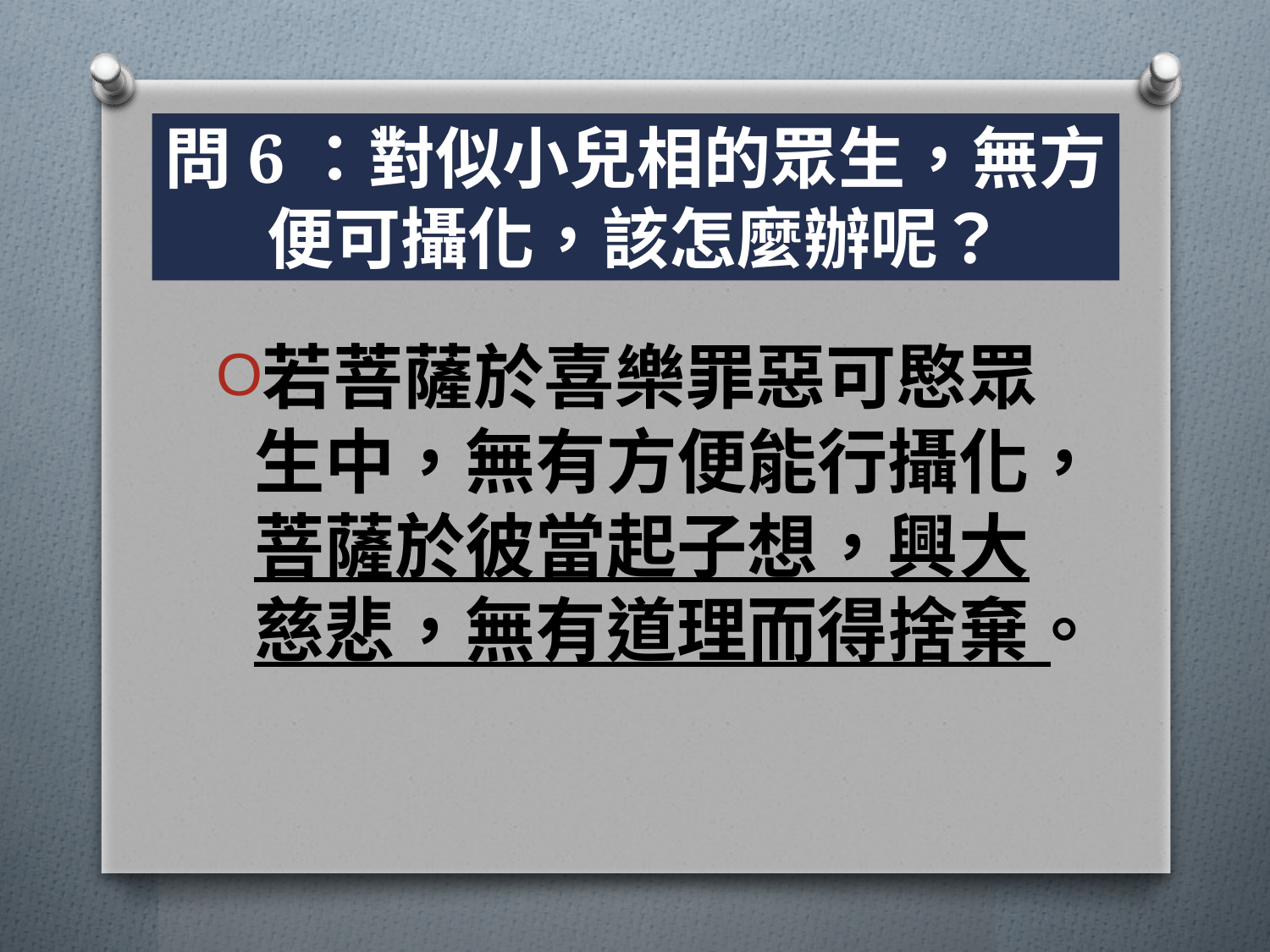

# 問6：對似小兒相的眾生，無方便可攝化，該怎麼辦呢？
若菩薩於喜樂罪惡可愍眾生中，無有方便能行攝化，菩薩於彼當起子想，興大慈悲，無有道理而得捨棄。